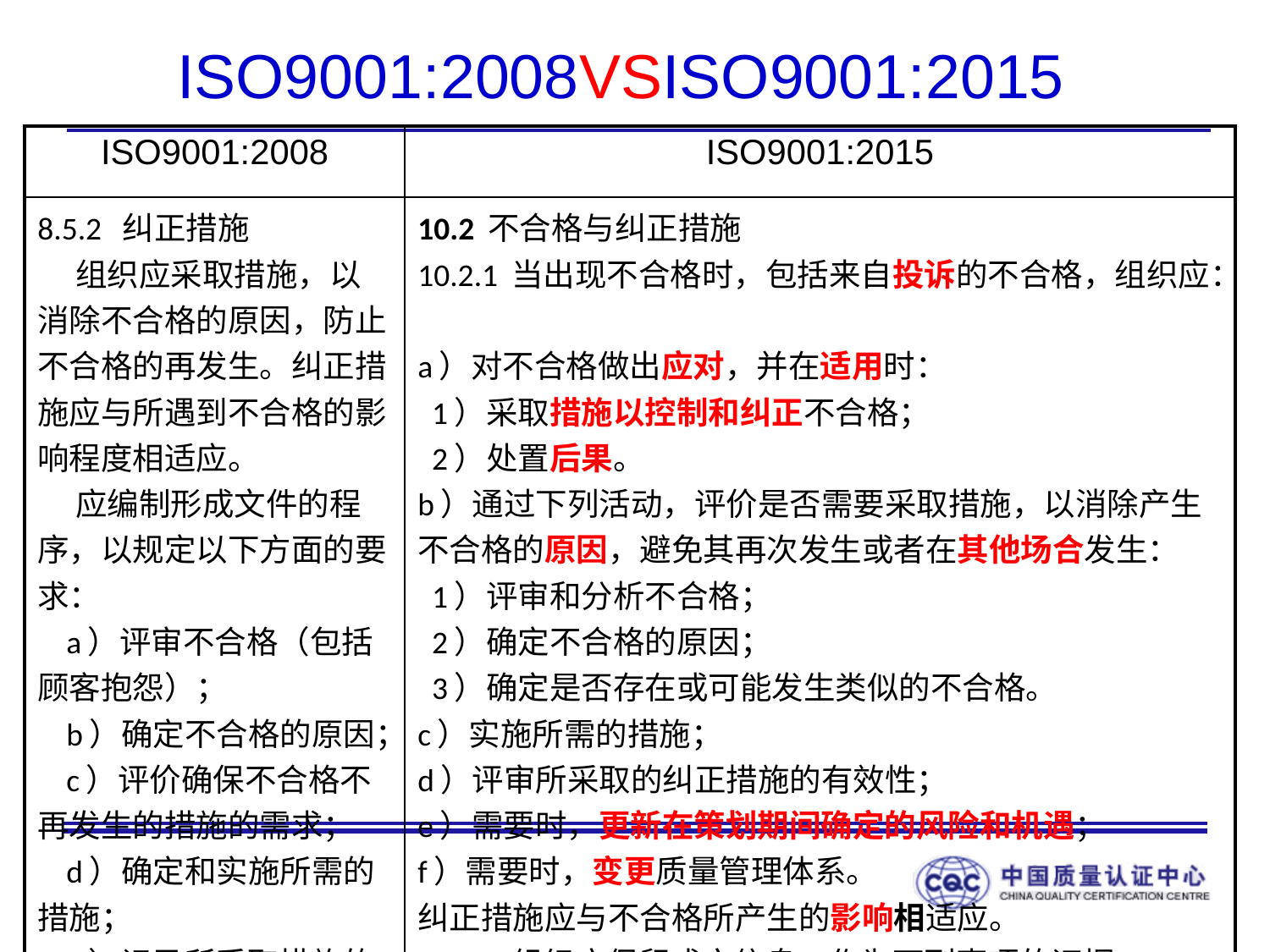

# ISO9001:2008VSISO9001:2015
| ISO9001:2008 | ISO9001:2015 |
| --- | --- |
| 8.5.2 纠正措施 组织应采取措施，以消除不合格的原因，防止不合格的再发生。纠正措施应与所遇到不合格的影响程度相适应。 应编制形成文件的程序，以规定以下方面的要求： a）评审不合格（包括顾客抱怨）； b）确定不合格的原因； c）评价确保不合格不再发生的措施的需求； d）确定和实施所需的措施； e）记录所采取措施的结果（见4.2.4） f）评审所采取的纠正措施的有效性。 | 10.2 不合格与纠正措施 10.2.1 当出现不合格时，包括来自投诉的不合格，组织应： a）对不合格做出应对，并在适用时： 1）采取措施以控制和纠正不合格； 2）处置后果。 b）通过下列活动，评价是否需要采取措施，以消除产生不合格的原因，避免其再次发生或者在其他场合发生： 1）评审和分析不合格； 2）确定不合格的原因； 3）确定是否存在或可能发生类似的不合格。 c）实施所需的措施； d）评审所采取的纠正措施的有效性； e）需要时，更新在策划期间确定的风险和机遇； f）需要时，变更质量管理体系。 纠正措施应与不合格所产生的影响相适应。 10.2.2 组织应保留成文信息，作为下列事项的证据： a）不合格的性质以及随后所采取的措施； b）纠正措施的结果。 |
240